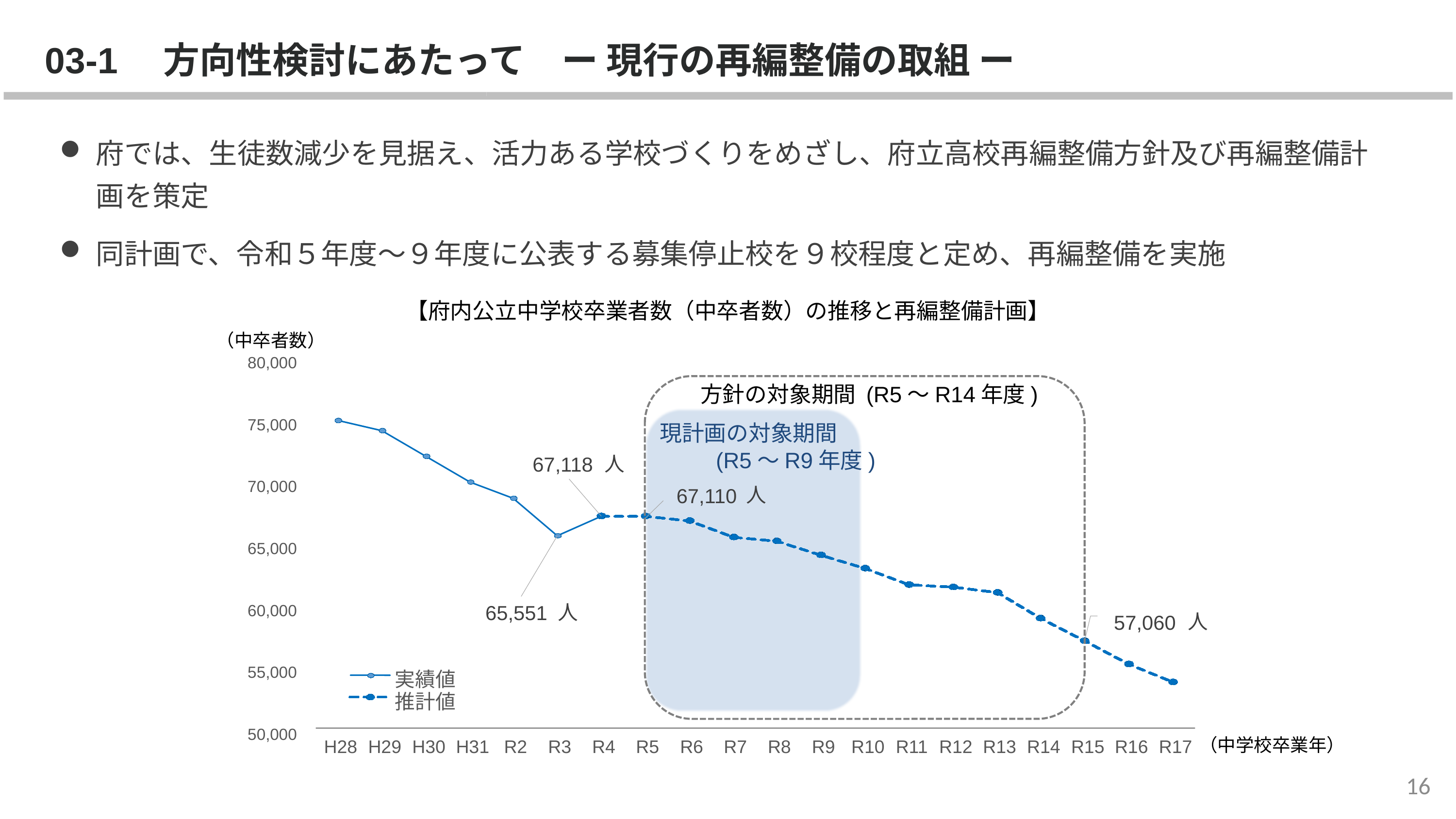

03-1　方向性検討にあたって　ー 現行の再編整備の取組 ー

府では、生徒数減少を見据え、活力ある学校づくりをめざし、府立高校再編整備方針及び再編整備計画を策定

同計画で、令和５年度～９年度に公表する募集停止校を９校程度と定め、再編整備を実施
【府内公立中学校卒業者数（中卒者数）の推移と再編整備計画】
（中卒者数）

80,000
75,000

人
67,118

70,000

人
67,110

65,000

人
60,000
65,551
人
57,060

55,000
実績値

推計値

50,000

（中学校卒業年）
H28
H29
H30
H31
R2
R3
R4
R5
R6
R7
R8
R9
R10
R11
R12
R13
R14
R15
R16
R17
方針の対象期間 (R5～R14年度)

現計画の対象期間
　　　　(R5～R9年度)

16